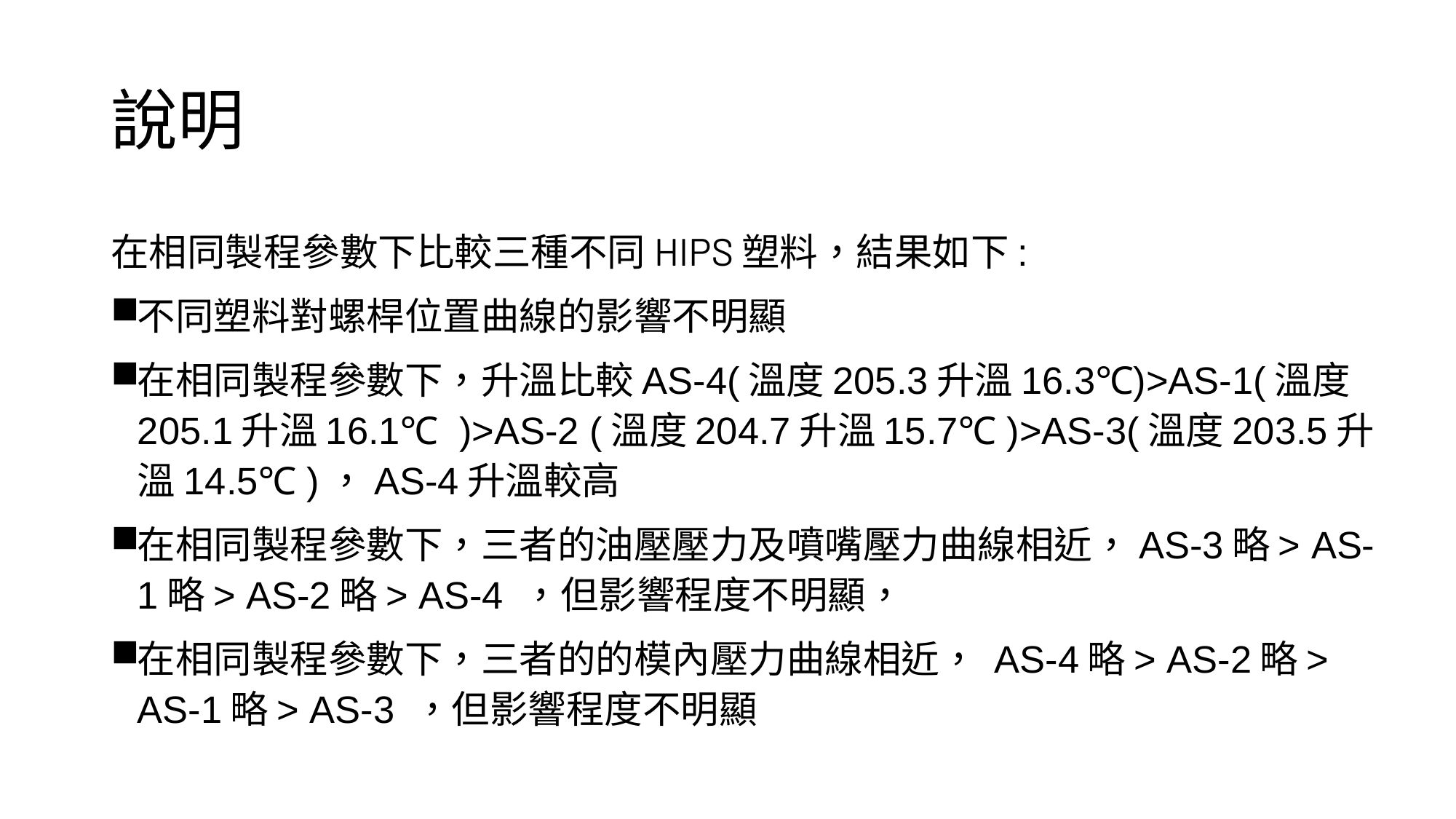

# 說明
在相同製程參數下比較三種不同HIPS塑料，結果如下:
不同塑料對螺桿位置曲線的影響不明顯
在相同製程參數下，升溫比較AS-4(溫度205.3升溫16.3℃)>AS-1(溫度205.1升溫16.1℃  )>AS-2 (溫度204.7升溫15.7℃ )>AS-3(溫度203.5升溫14.5℃ )，AS-4升溫較高
在相同製程參數下，三者的油壓壓力及噴嘴壓力曲線相近，AS-3略> AS-1略> AS-2略> AS-4 ，但影響程度不明顯，
在相同製程參數下，三者的的模內壓力曲線相近， AS-4略> AS-2略> AS-1略> AS-3 ，但影響程度不明顯